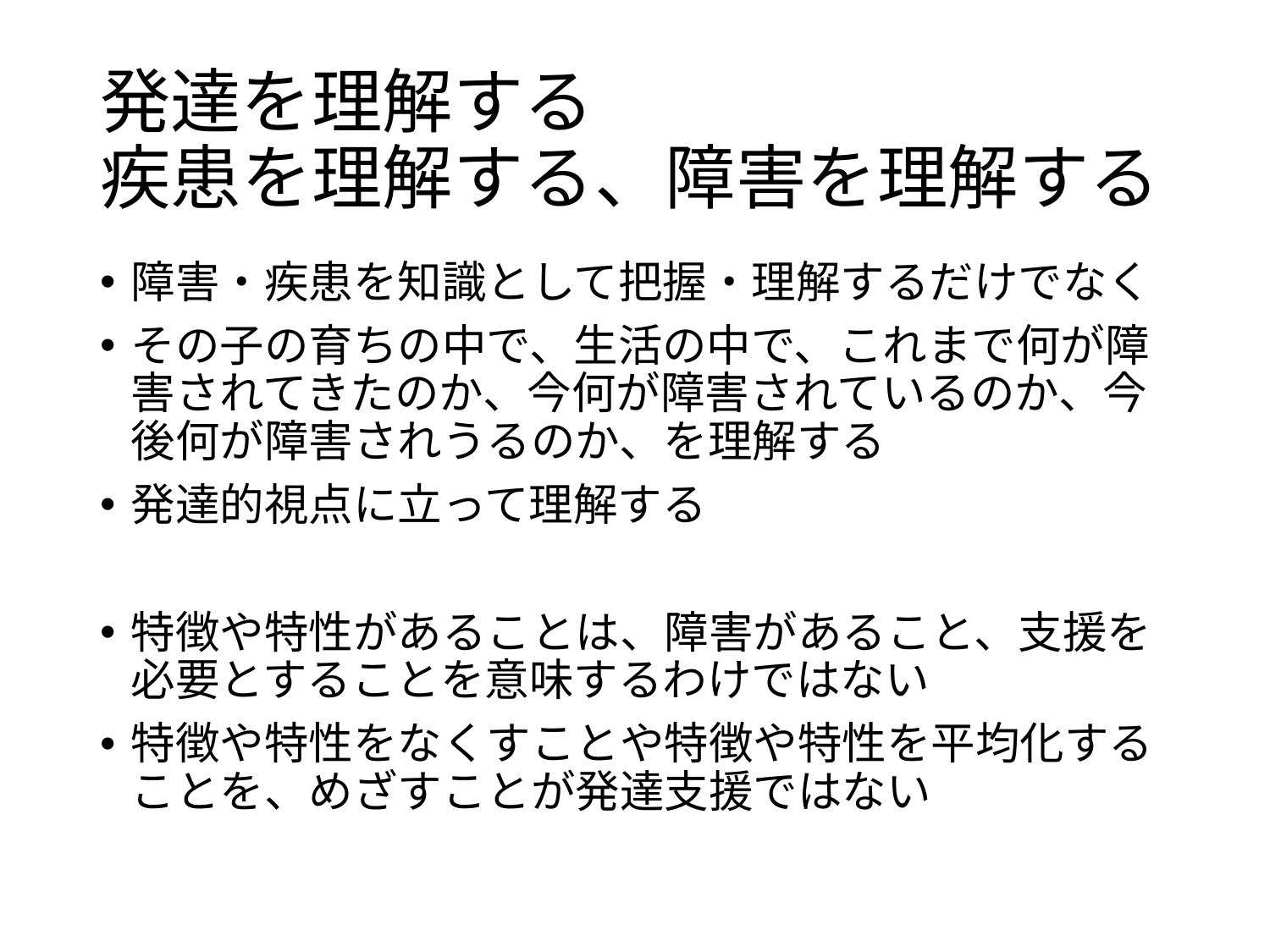

# 発達を理解する 疾患を理解する、障害を理解する
障害・疾患を知識として把握・理解するだけでなく
その子の育ちの中で、生活の中で、これまで何が障害されてきたのか、今何が障害されているのか、今後何が障害されうるのか、を理解する
発達的視点に立って理解する

特徴や特性があることは、障害があること、支援を必要とすることを意味するわけではない
特徴や特性をなくすことや特徴や特性を平均化することを、めざすことが発達支援ではない